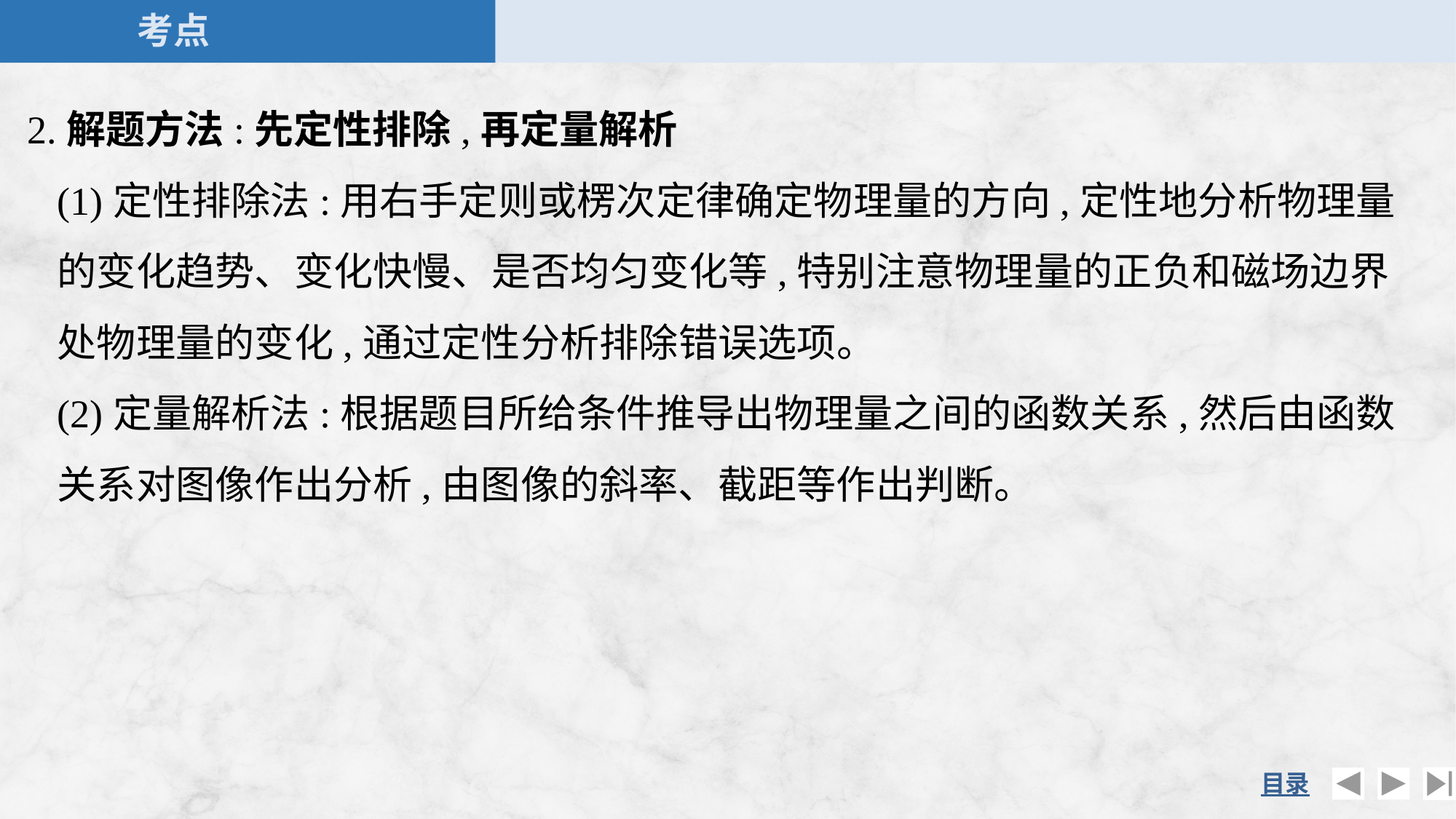

2.解题方法:先定性排除,再定量解析
	(1)定性排除法:用右手定则或楞次定律确定物理量的方向,定性地分析物理量的变化趋势、变化快慢、是否均匀变化等,特别注意物理量的正负和磁场边界处物理量的变化,通过定性分析排除错误选项。
	(2)定量解析法:根据题目所给条件推导出物理量之间的函数关系,然后由函数关系对图像作出分析,由图像的斜率、截距等作出判断。